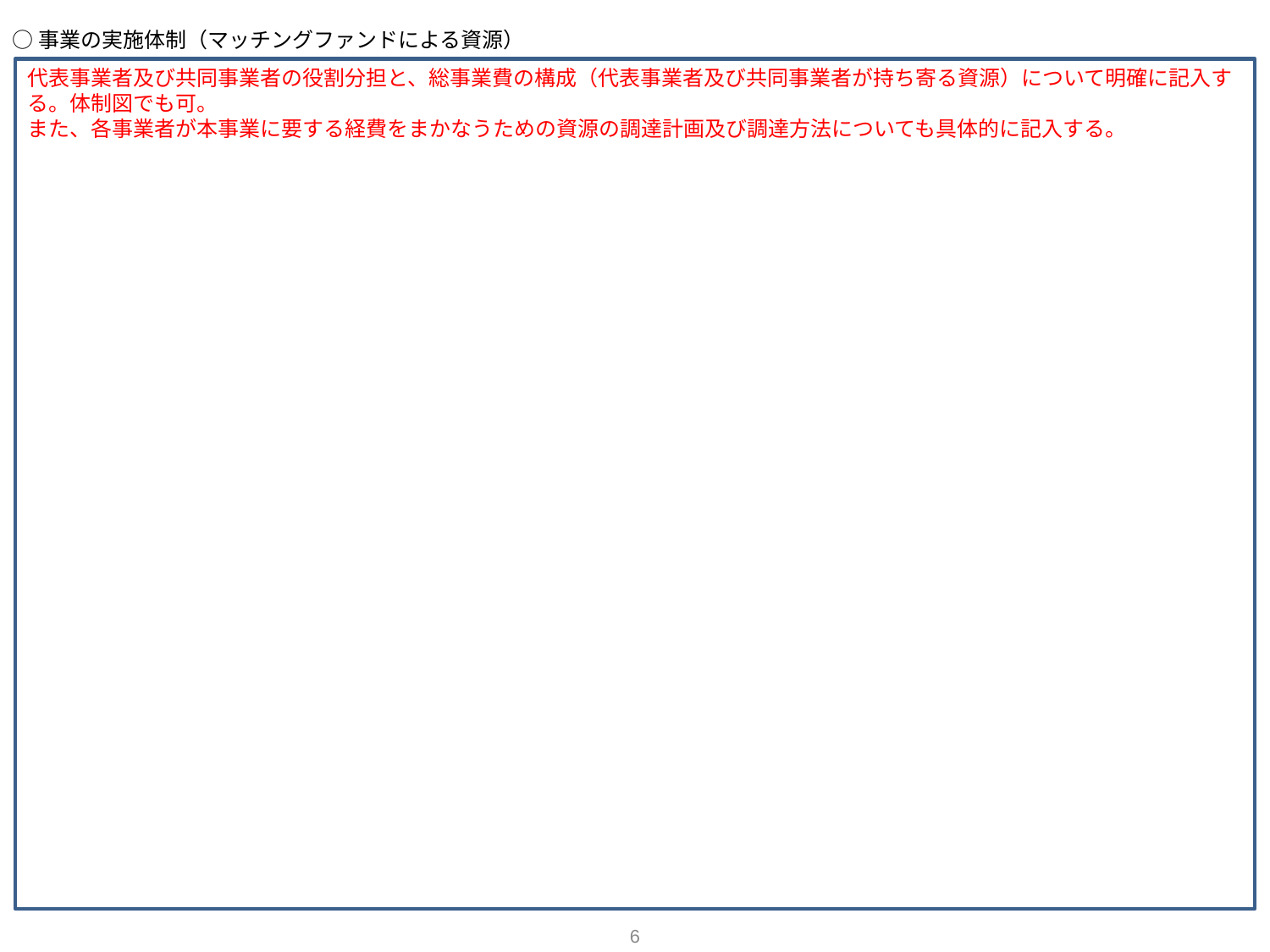

○事業の実施体制（マッチングファンドによる資源）
代表事業者及び共同事業者の役割分担と、総事業費の構成（代表事業者及び共同事業者が持ち寄る資源）について明確に記入する。体制図でも可。
また、各事業者が本事業に要する経費をまかなうための資源の調達計画及び調達方法についても具体的に記入する。

6